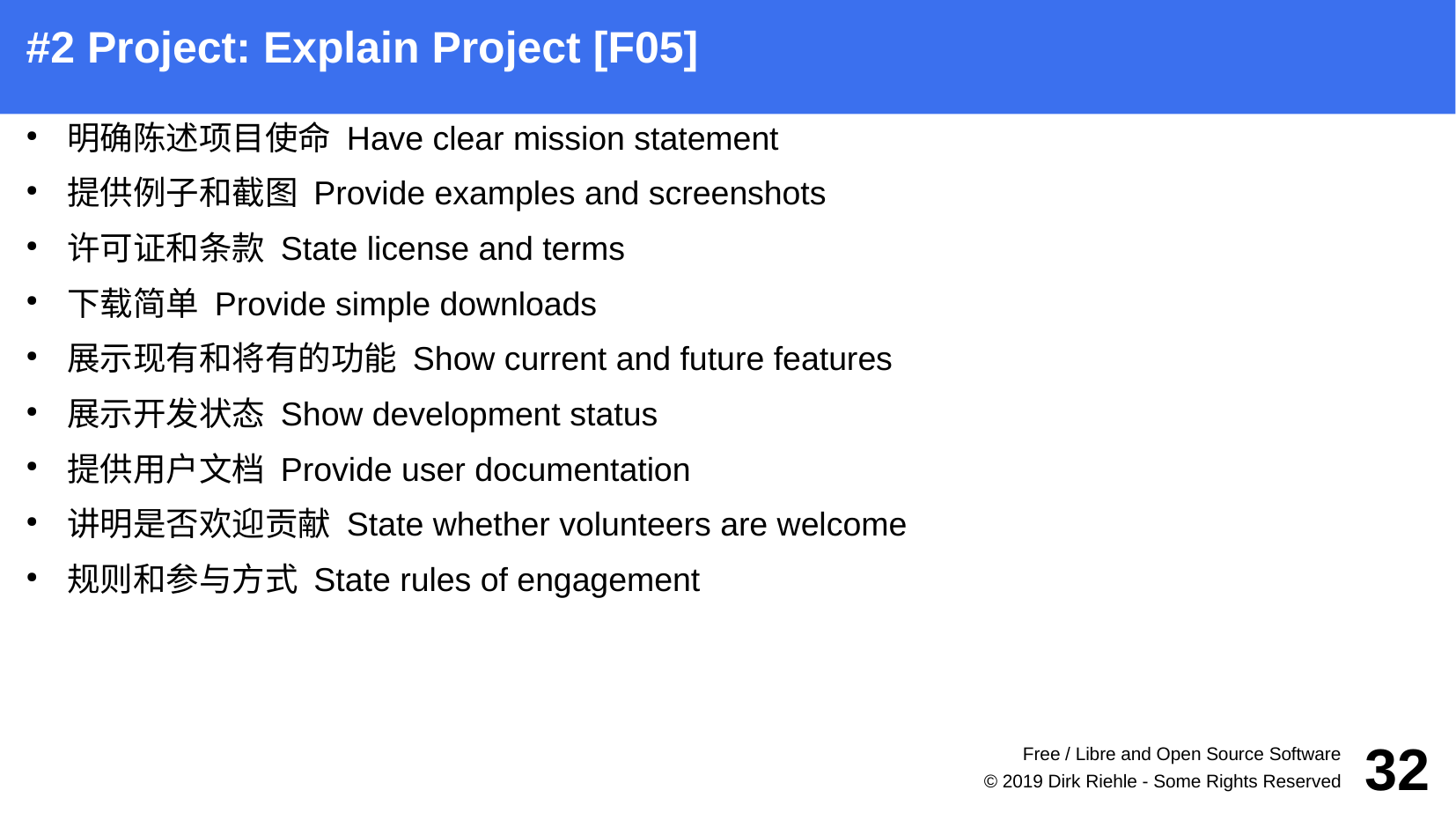

#2 Project: Explain Project [F05]
明确陈述项目使命 Have clear mission statement
提供例子和截图 Provide examples and screenshots
许可证和条款 State license and terms
下载简单 Provide simple downloads
展示现有和将有的功能 Show current and future features
展示开发状态 Show development status
提供用户文档 Provide user documentation
讲明是否欢迎贡献 State whether volunteers are welcome
规则和参与方式 State rules of engagement
Free / Libre and Open Source Software
32
© 2019 Dirk Riehle - Some Rights Reserved